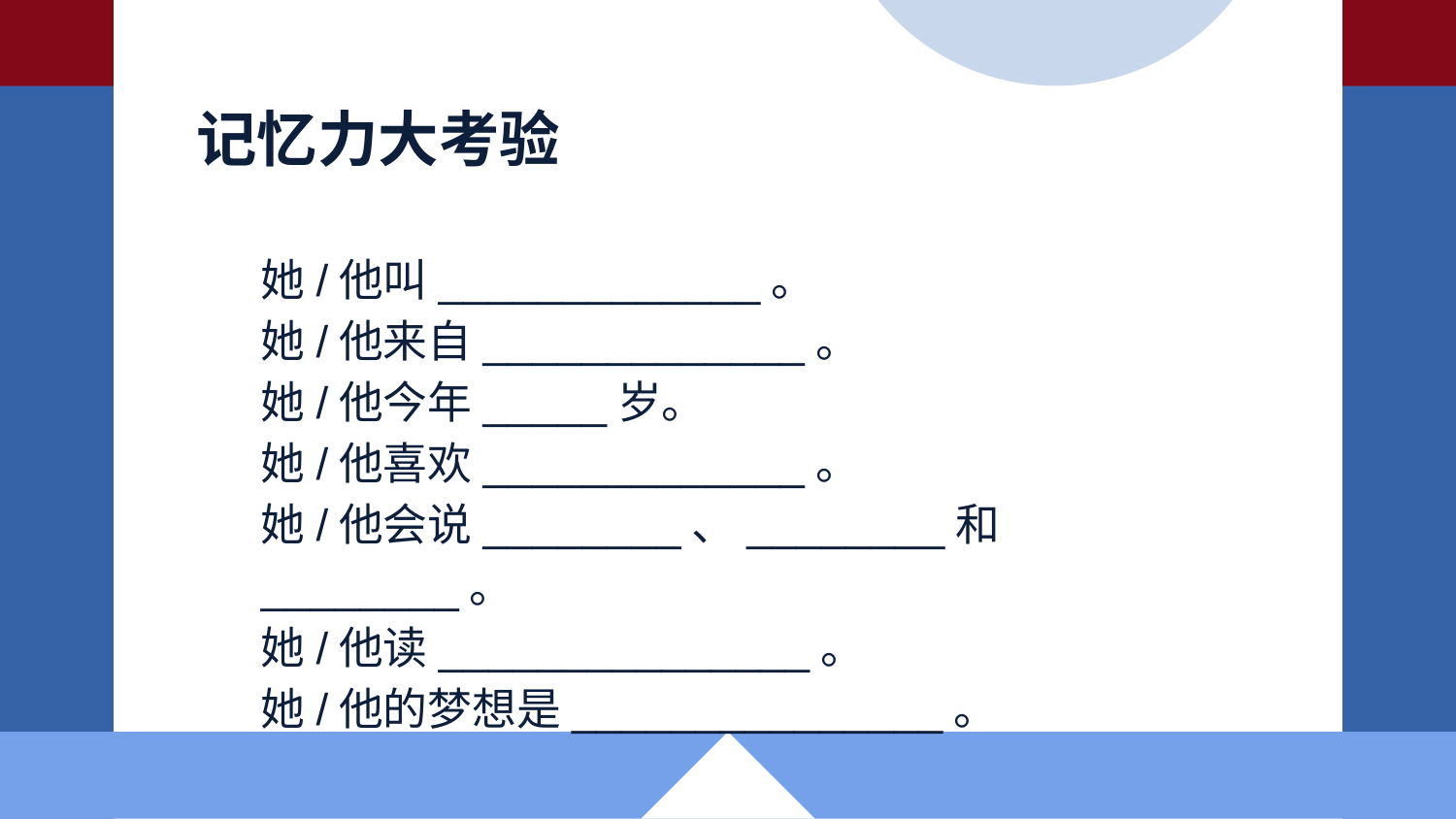

# 记忆力大考验
她/他叫_____________。
她/他来自_____________。
她/他今年_____岁。
她/他喜欢_____________。
她/他会说________、________和________。
她/他读_______________。
她/他的梦想是_______________。